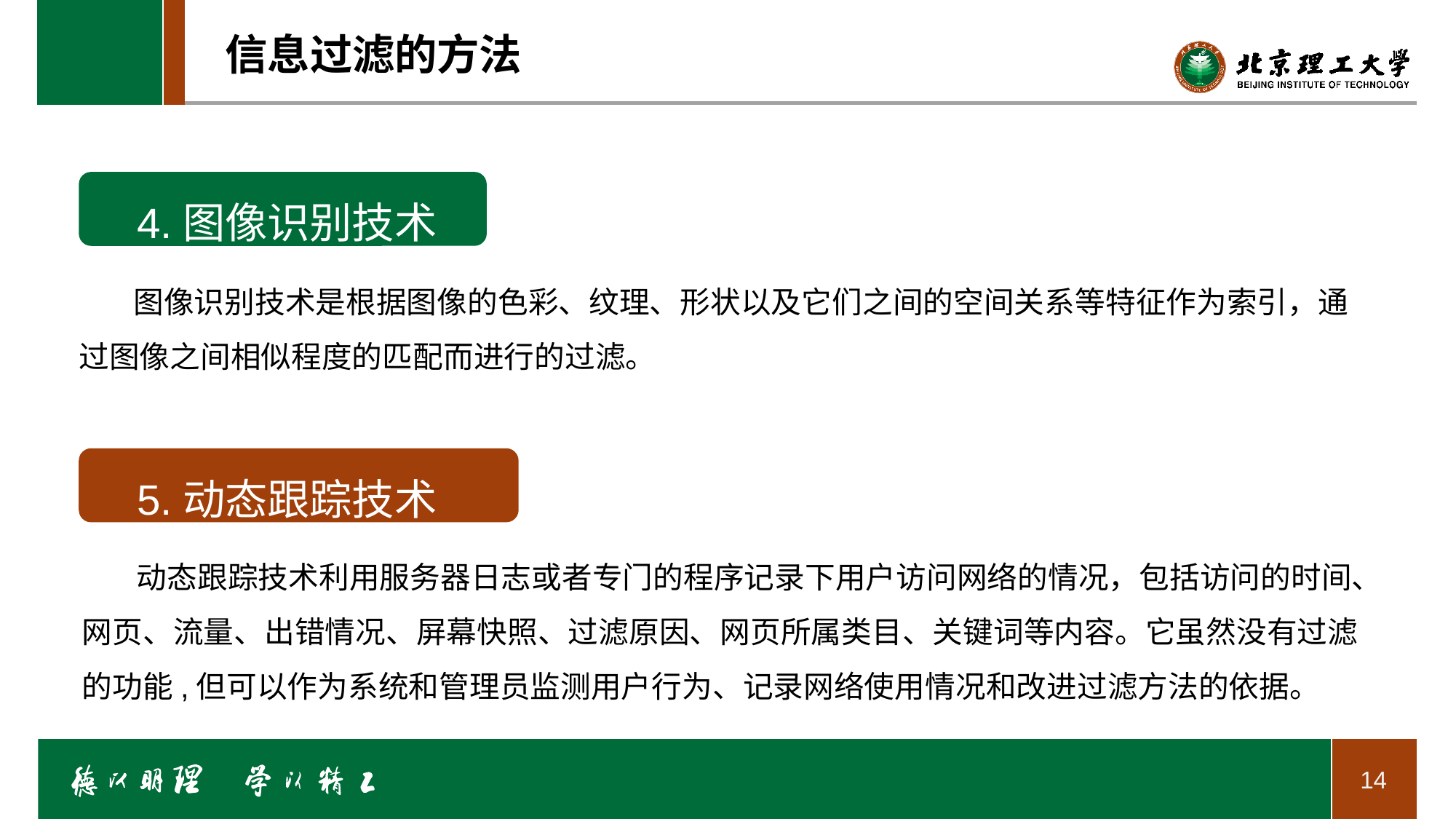

# 信息过滤的方法
4.图像识别技术
图像识别技术是根据图像的色彩、纹理、形状以及它们之间的空间关系等特征作为索引，通过图像之间相似程度的匹配而进行的过滤。
5.动态跟踪技术
动态跟踪技术利用服务器日志或者专门的程序记录下用户访问网络的情况，包括访问的时间、网页、流量、出错情况、屏幕快照、过滤原因、网页所属类目、关键词等内容。它虽然没有过滤的功能,但可以作为系统和管理员监测用户行为、记录网络使用情况和改进过滤方法的依据。